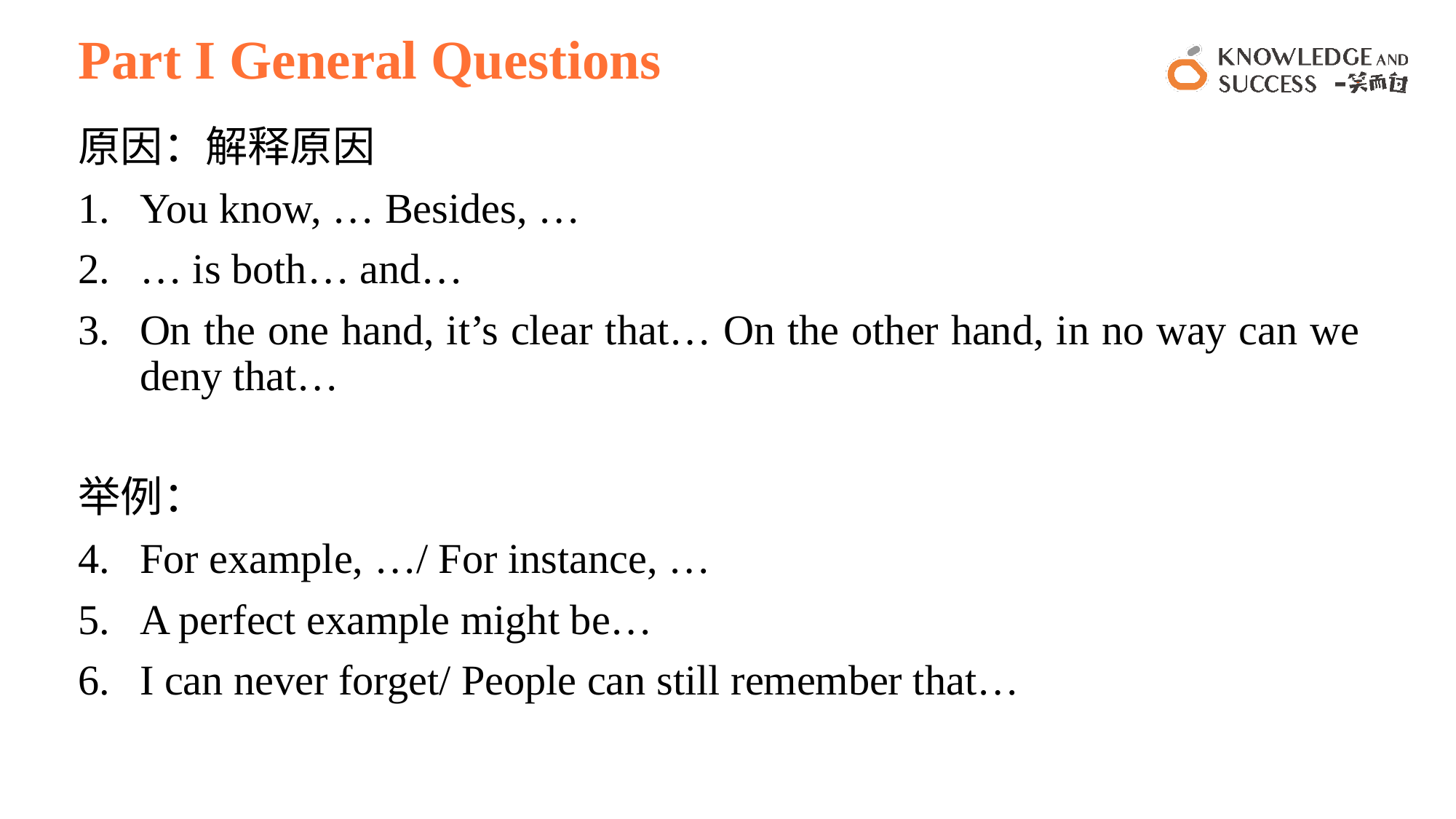

# Part I General Questions
原因：解释原因
You know, … Besides, …
… is both… and…
On the one hand, it’s clear that… On the other hand, in no way can we deny that…

举例：
For example, …/ For instance, …
A perfect example might be…
I can never forget/ People can still remember that…